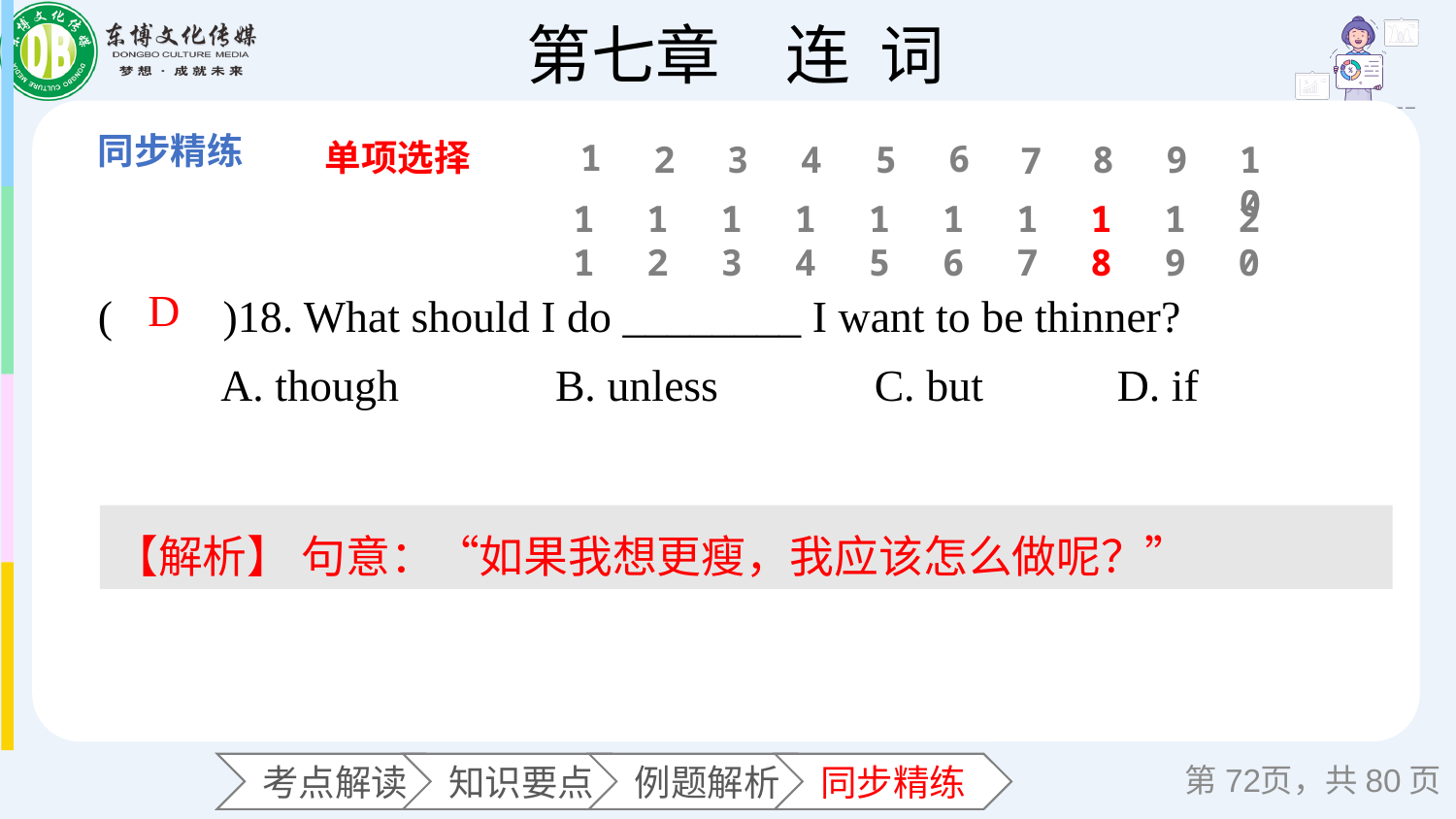

单项选择
1
6
2
3
4
5
8
9
10
7
11
12
13
14
15
16
17
18
19
20
(　　)18. What should I do ________ I want to be thinner?
           A. though              B. unless              C. but            D. if
D
【解析】 句意：“如果我想更瘦，我应该怎么做呢？”
第72页，共80页